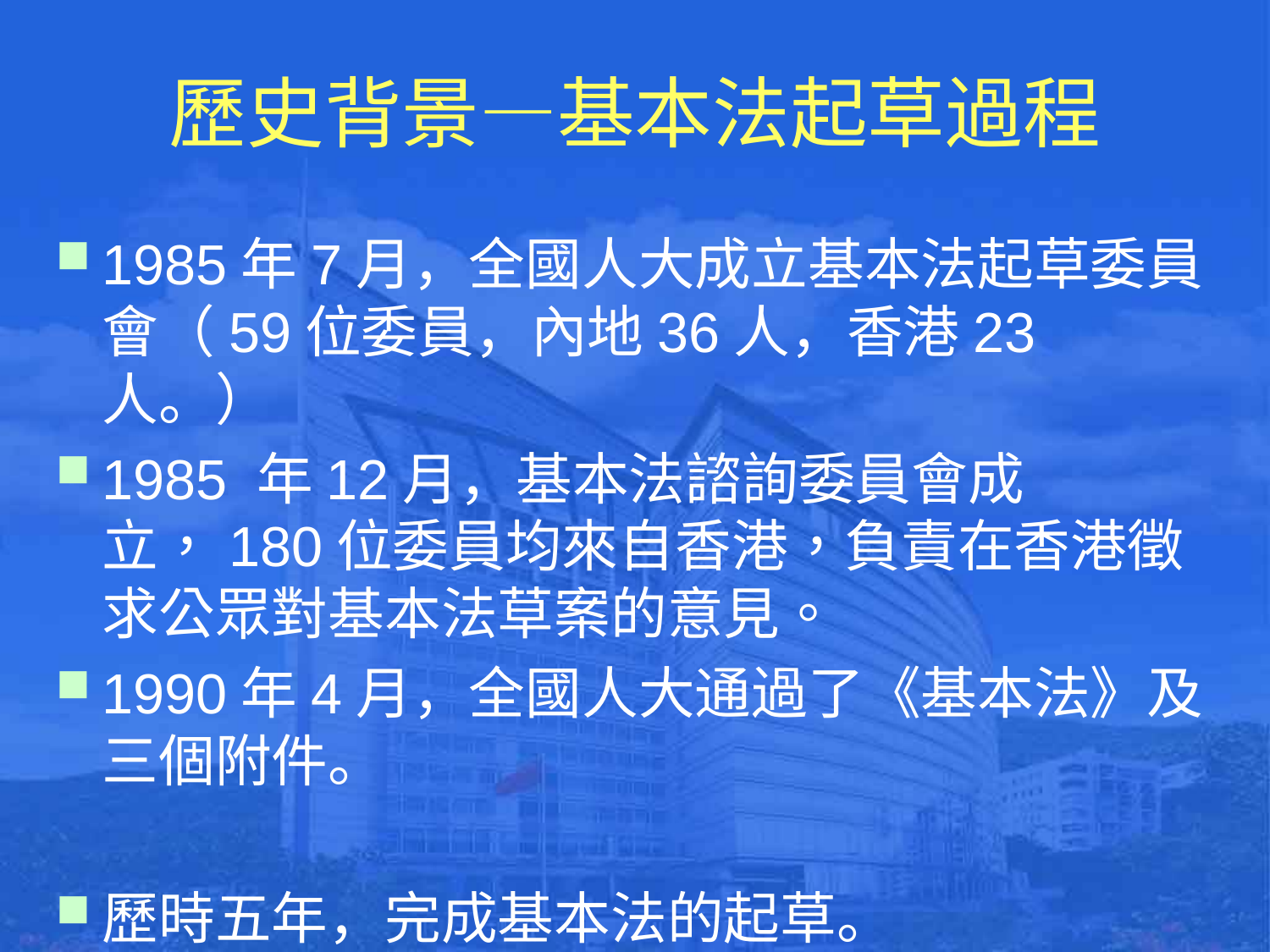

# 歷史背景—基本法起草過程
1985年7月，全國人大成立基本法起草委員會（59位委員，內地36人，香港23人。）
1985 年12月，基本法諮詢委員會成立，180位委員均來自香港，負責在香港徵求公眾對基本法草案的意見。
1990年4月，全國人大通過了《基本法》及三個附件。

歷時五年，完成基本法的起草。